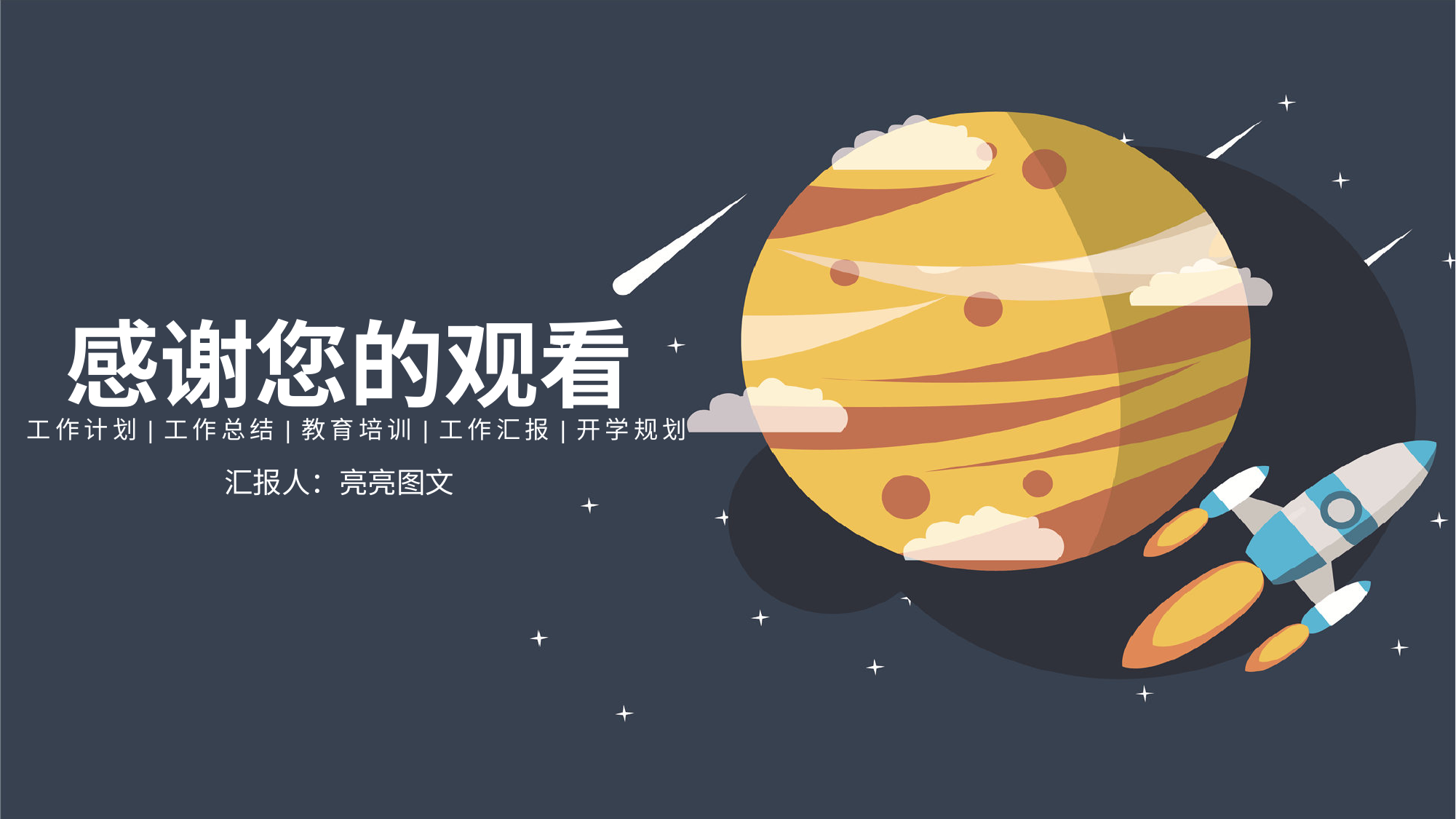

感谢您的观看
工作计划|工作总结|教育培训|工作汇报|开学规划
汇报人：亮亮图文